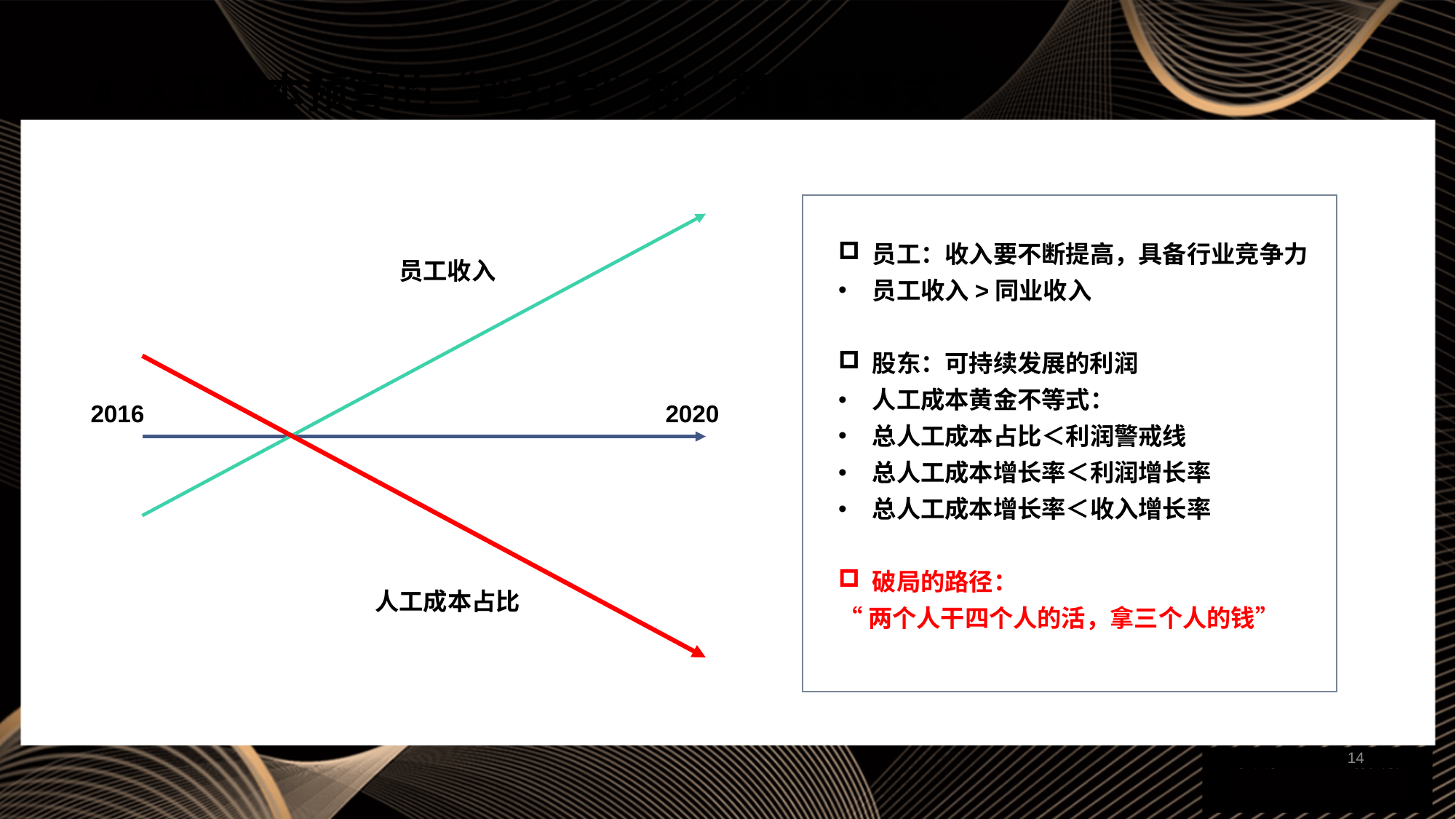

# 4.人工成本预算的“剪刀差”和“黄金不等式”

员工收入
2016
2020
人工成本占比
员工：收入要不断提高，具备行业竞争力
员工收入>同业收入

股东：可持续发展的利润
人工成本黄金不等式：
总人工成本占比＜利润警戒线
总人工成本增长率＜利润增长率
总人工成本增长率＜收入增长率

破局的路径：
“两个人干四个人的活，拿三个人的钱”
14